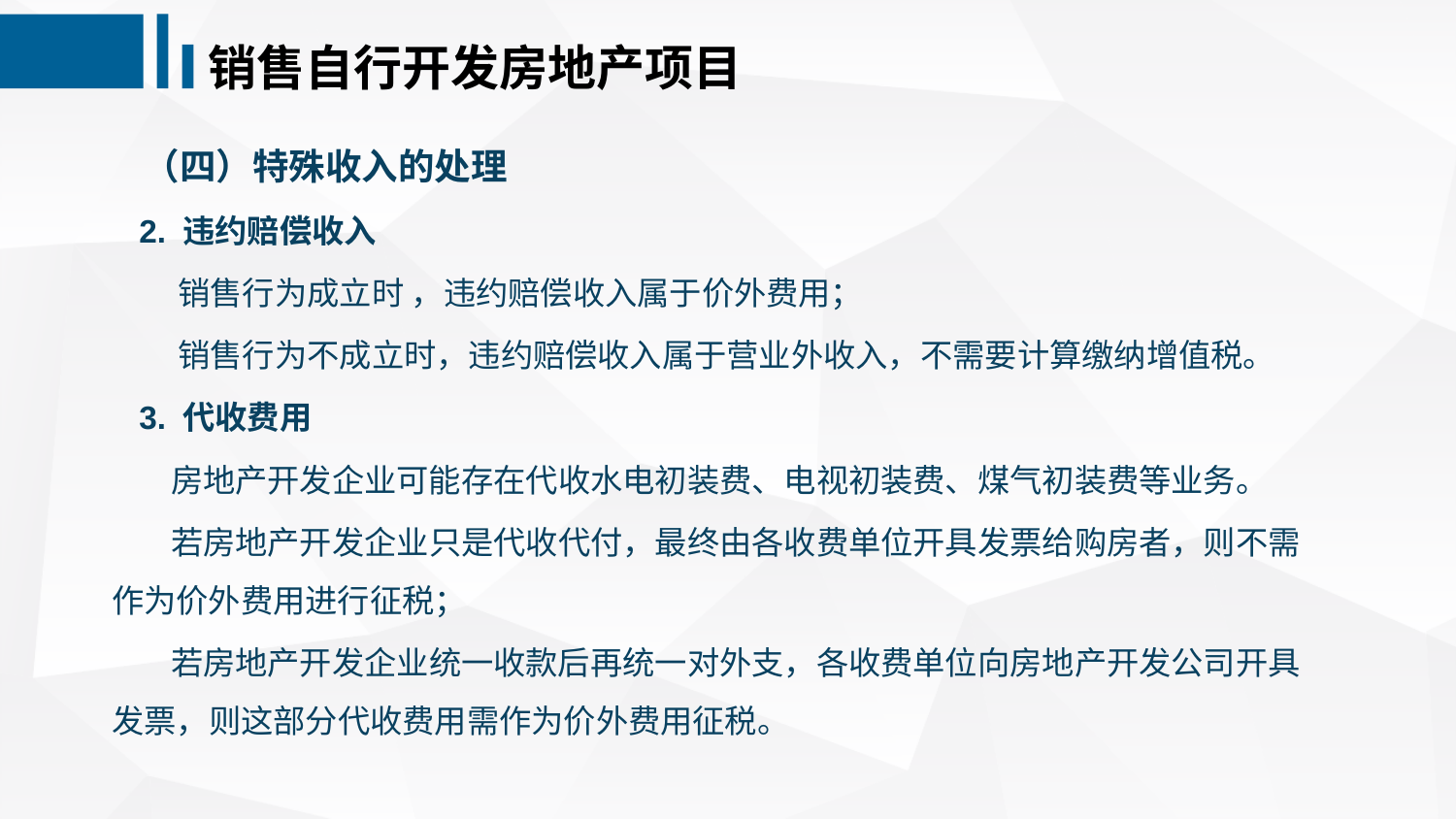

销售自行开发房地产项目
   （四）特殊收入的处理
   2. 违约赔偿收入
        销售行为成立时 ，违约赔偿收入属于价外费用；
        销售行为不成立时，违约赔偿收入属于营业外收入，不需要计算缴纳增值税。
   3. 代收费用
       房地产开发企业可能存在代收水电初装费、电视初装费、煤气初装费等业务。
       若房地产开发企业只是代收代付，最终由各收费单位开具发票给购房者，则不需作为价外费用进行征税；
       若房地产开发企业统一收款后再统一对外支，各收费单位向房地产开发公司开具发票，则这部分代收费用需作为价外费用征税。
22